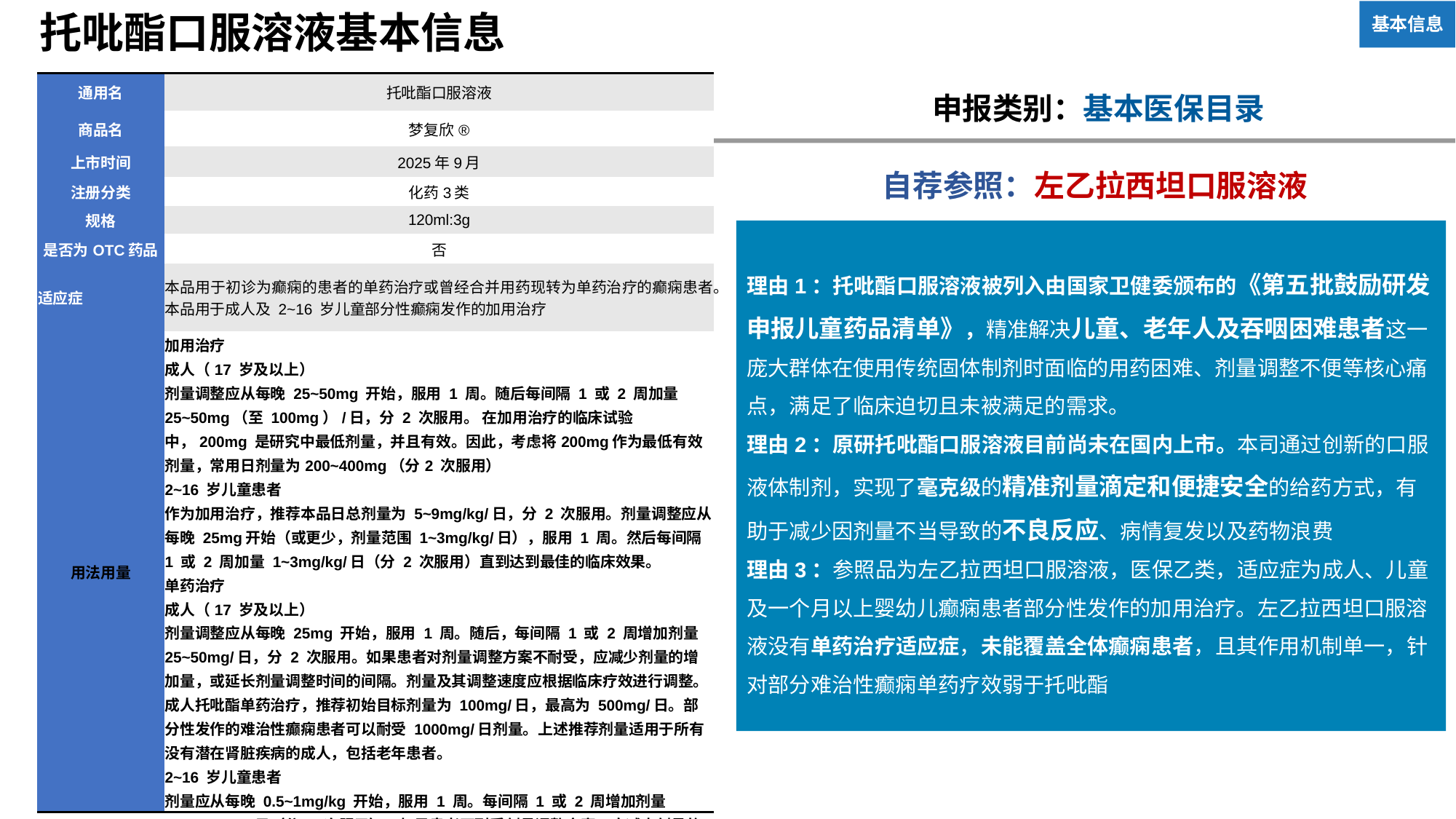

基本信息
托吡酯口服溶液基本信息
| 通用名 | 托吡酯口服溶液 |
| --- | --- |
| 商品名 | 梦复欣® |
| 上市时间 | 2025年9月 |
| 注册分类 | 化药3类 |
| 规格 | 120ml:3g |
| 是否为OTC药品 | 否 |
| 适应症 | 本品用于初诊为癫痫的患者的单药治疗或曾经合并用药现转为单药治疗的癫痫患者。本品用于成人及 2~16 岁儿童部分性癫痫发作的加用治疗 |
| 用法用量 | 加用治疗 成人（17 岁及以上） 剂量调整应从每晚 25~50mg 开始，服用 1 周。随后每间隔 1 或 2 周加量25~50mg（至 100mg）/日，分 2 次服用。 在加用治疗的临床试验中，200mg 是研究中最低剂量，并且有效。因此，考虑将200mg作为最低有效剂量，常用日剂量为200~400mg（分2 次服用） 2~16 岁儿童患者 作为加用治疗，推荐本品日总剂量为 5~9mg/kg/日，分 2 次服用。剂量调整应从每晚 25mg开始（或更少，剂量范围 1~3mg/kg/日），服用 1 周。然后每间隔 1 或 2 周加量 1~3mg/kg/日（分 2 次服用）直到达到最佳的临床效果。 单药治疗 成人（17 岁及以上） 剂量调整应从每晚 25mg 开始，服用 1 周。随后，每间隔 1 或 2 周增加剂量 25~50mg/日，分 2 次服用。如果患者对剂量调整方案不耐受，应减少剂量的增加量，或延长剂量调整时间的间隔。剂量及其调整速度应根据临床疗效进行调整。 成人托吡酯单药治疗，推荐初始目标剂量为 100mg/日，最高为 500mg/日。部分性发作的难治性癫痫患者可以耐受 1000mg/日剂量。上述推荐剂量适用于所有没有潜在肾脏疾病的成人，包括老年患者。 2~16 岁儿童患者 剂量应从每晚 0.5~1mg/kg 开始，服用 1 周。每间隔 1 或 2 周增加剂量 0.5~1mg/kg/日（分 2 次服用）。如果患者不耐受剂量调整方案，应减少剂量的增加量，或延长剂量调整时间的间隔。剂量及其调整速度应根据临床疗效进行调整。 本品单药治疗，推荐初始目标剂量范围为100~400mg/日。近期诊断为部分性癫痫发作的儿童患者，日剂量曾达到过500mg/日。 |

申报类别：基本医保目录
自荐参照：左乙拉西坦口服溶液
理由1：托吡酯口服溶液被列入由国家卫健委颁布的《第五批鼓励研发申报儿童药品清单》，精准解决儿童、老年人及吞咽困难患者这一庞大群体在使用传统固体制剂时面临的用药困难、剂量调整不便等核心痛点，满足了临床迫切且未被满足的需求。
理由2：原研托吡酯口服溶液目前尚未在国内上市。本司通过创新的口服液体制剂，实现了毫克级的精准剂量滴定和便捷安全的给药方式，有助于减少因剂量不当导致的不良反应、病情复发以及药物浪费
理由3：参照品为左乙拉西坦口服溶液，医保乙类，适应症为成人、儿童及一个月以上婴幼儿癫痫患者部分性发作的加用治疗。左乙拉西坦口服溶液没有单药治疗适应症，未能覆盖全体癫痫患者，且其作用机制单一，针对部分难治性癫痫单药疗效弱于托吡酯
适 应 症
适 应 症